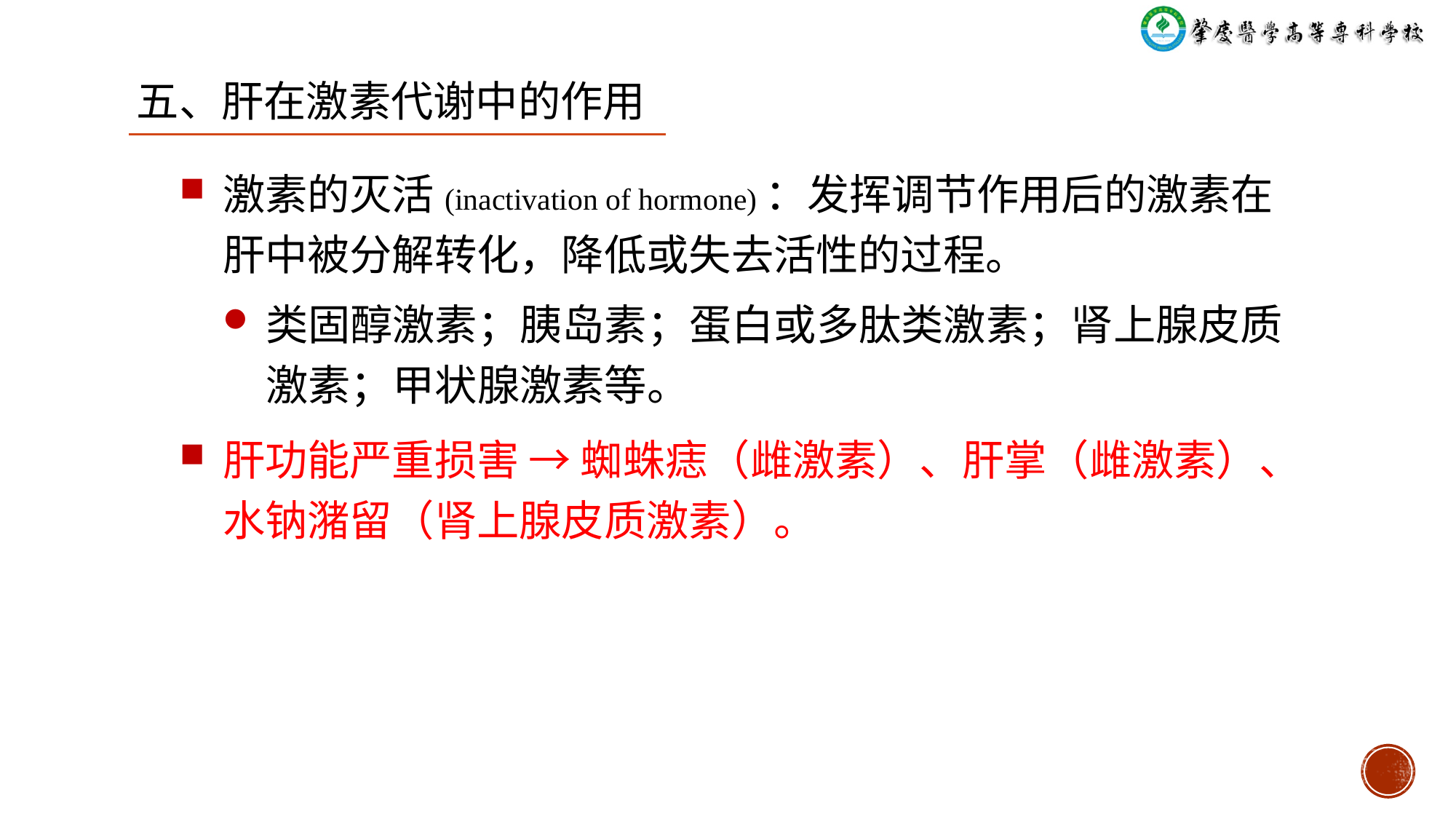

五、肝在激素代谢中的作用
激素的灭活(inactivation of hormone)：发挥调节作用后的激素在肝中被分解转化，降低或失去活性的过程。
类固醇激素；胰岛素；蛋白或多肽类激素；肾上腺皮质激素；甲状腺激素等。
肝功能严重损害 → 蜘蛛痣（雌激素）、肝掌（雌激素）、水钠潴留（肾上腺皮质激素）。